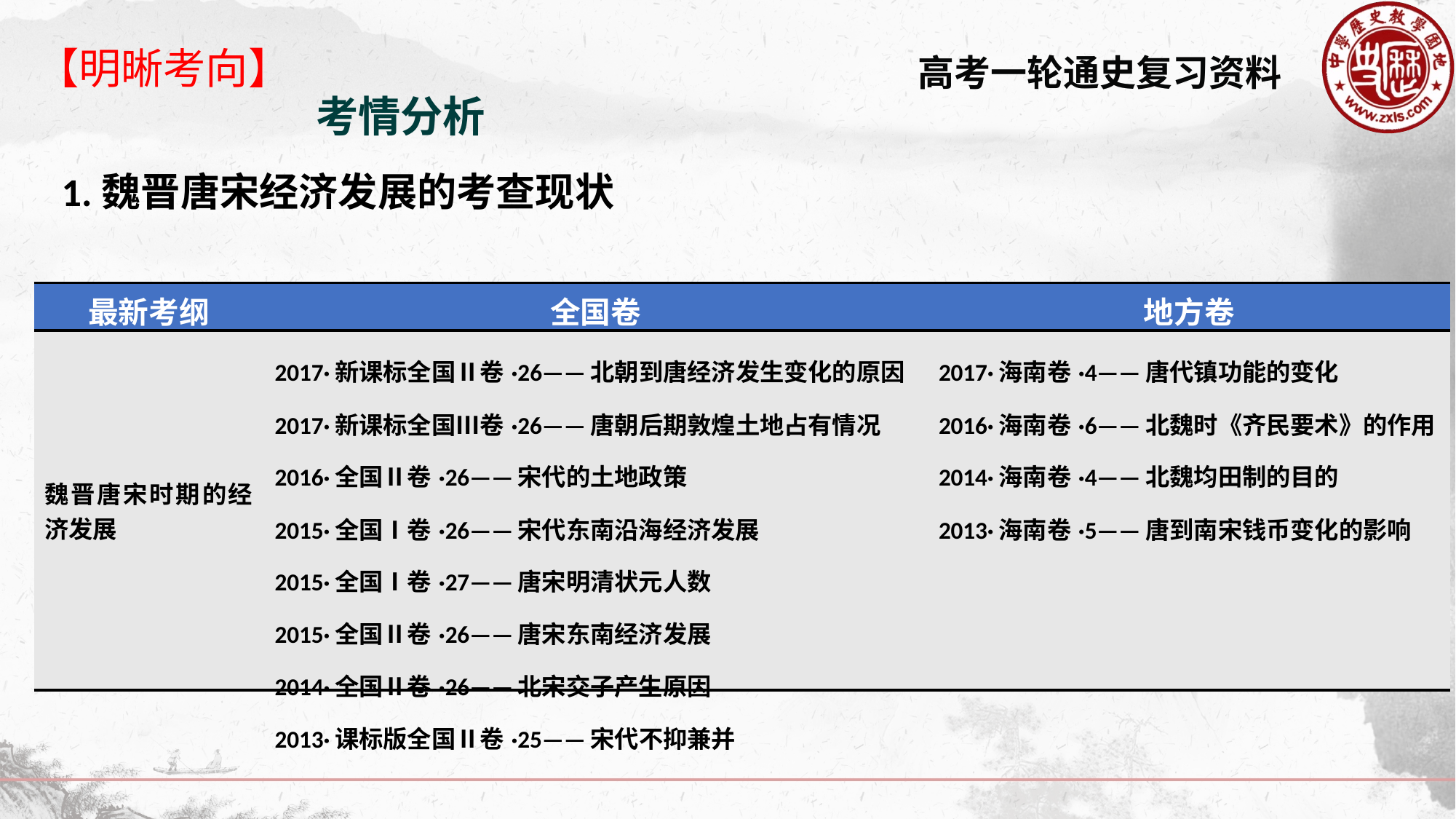

【明晰考向】
考情分析
1.魏晋唐宋经济发展的考查现状
| 最新考纲 | 全国卷 | 地方卷 |
| --- | --- | --- |
| 魏晋唐宋时期的经济发展 | 2017·新课标全国Ⅱ卷·26——北朝到唐经济发生变化的原因 2017·新课标全国Ⅲ卷·26——唐朝后期敦煌土地占有情况 2016·全国Ⅱ卷·26——宋代的土地政策 2015·全国Ⅰ卷·26——宋代东南沿海经济发展 2015·全国Ⅰ卷·27——唐宋明清状元人数 2015·全国Ⅱ卷·26——唐宋东南经济发展 2014·全国Ⅱ卷·26——北宋交子产生原因 2013·课标版全国Ⅱ卷·25——宋代不抑兼并 | 2017·海南卷·4——唐代镇功能的变化 2016·海南卷·6——北魏时《齐民要术》的作用 2014·海南卷·4——北魏均田制的目的 2013·海南卷·5——唐到南宋钱币变化的影响 |